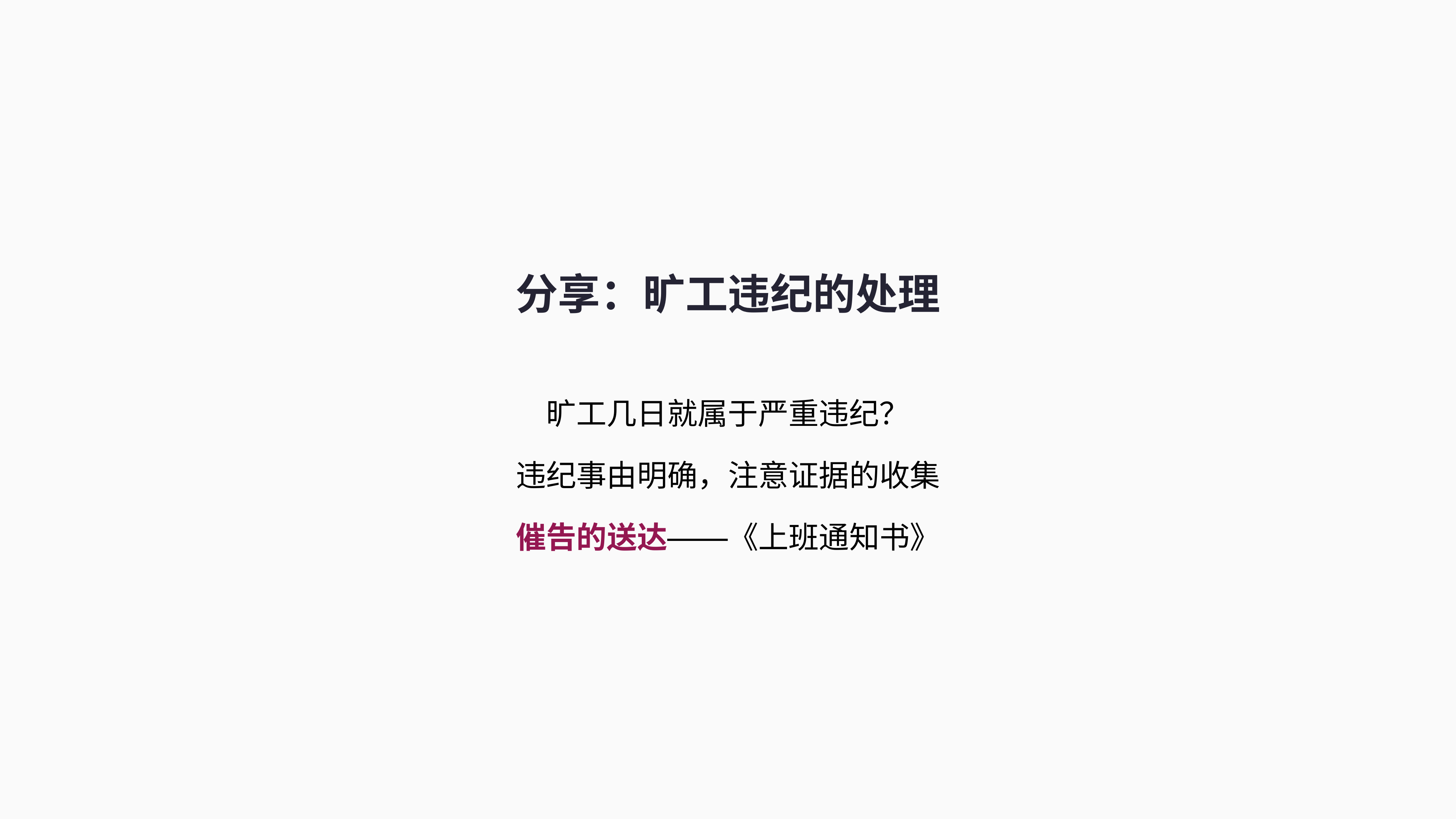

分享：旷工违纪的处理
旷工几日就属于严重违纪？
违纪事由明确，注意证据的收集
催告的送达——《上班通知书》